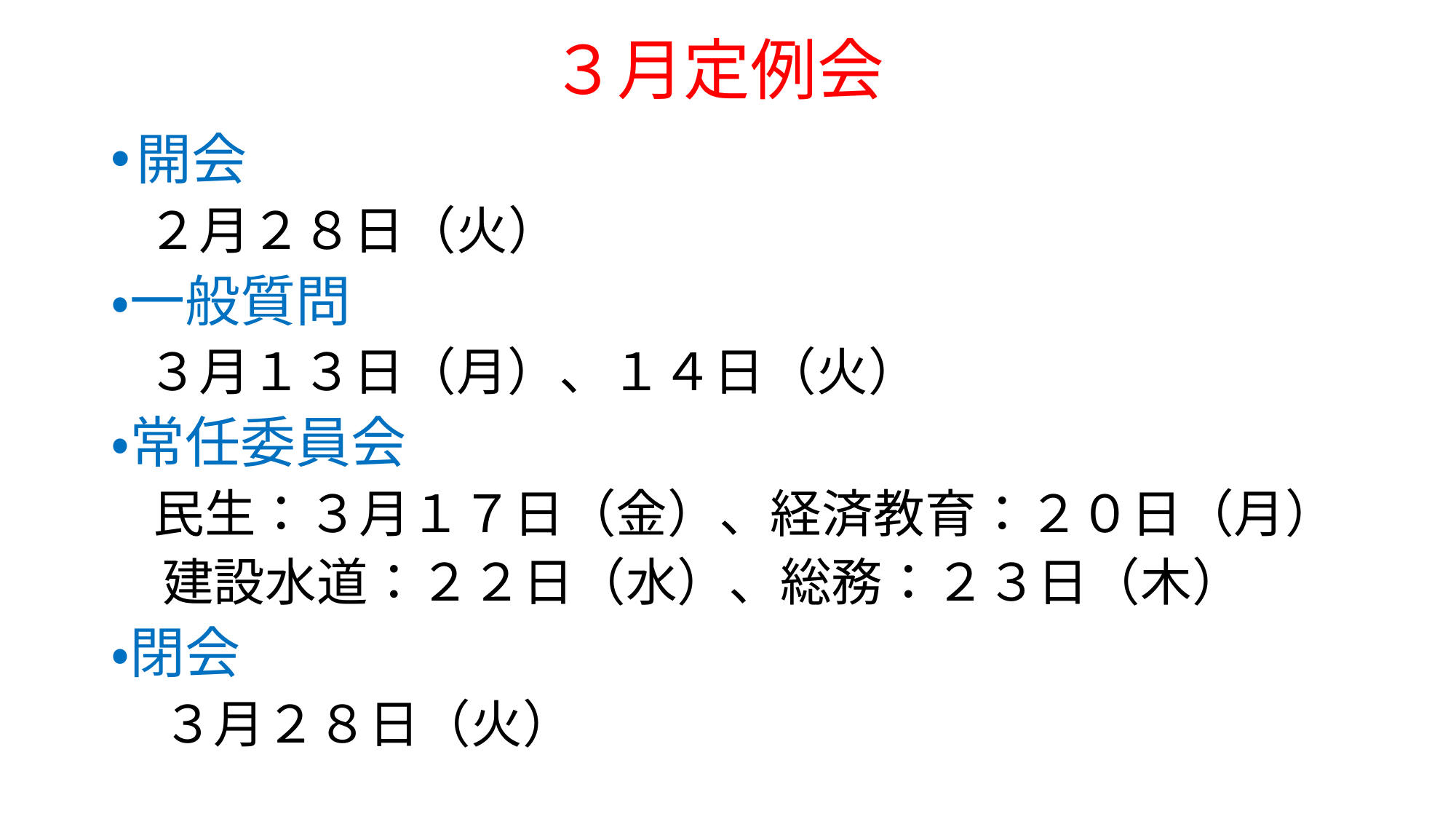

# ３月定例会
開会
　２月２８日（火）
・一般質問
　３月１３日（月）、１４日（火）
・常任委員会
　民生：３月１７日（金）、経済教育：２０日（月）
　建設水道：２２日（水）、総務：２３日（木）
・閉会
　３月２８日（火）